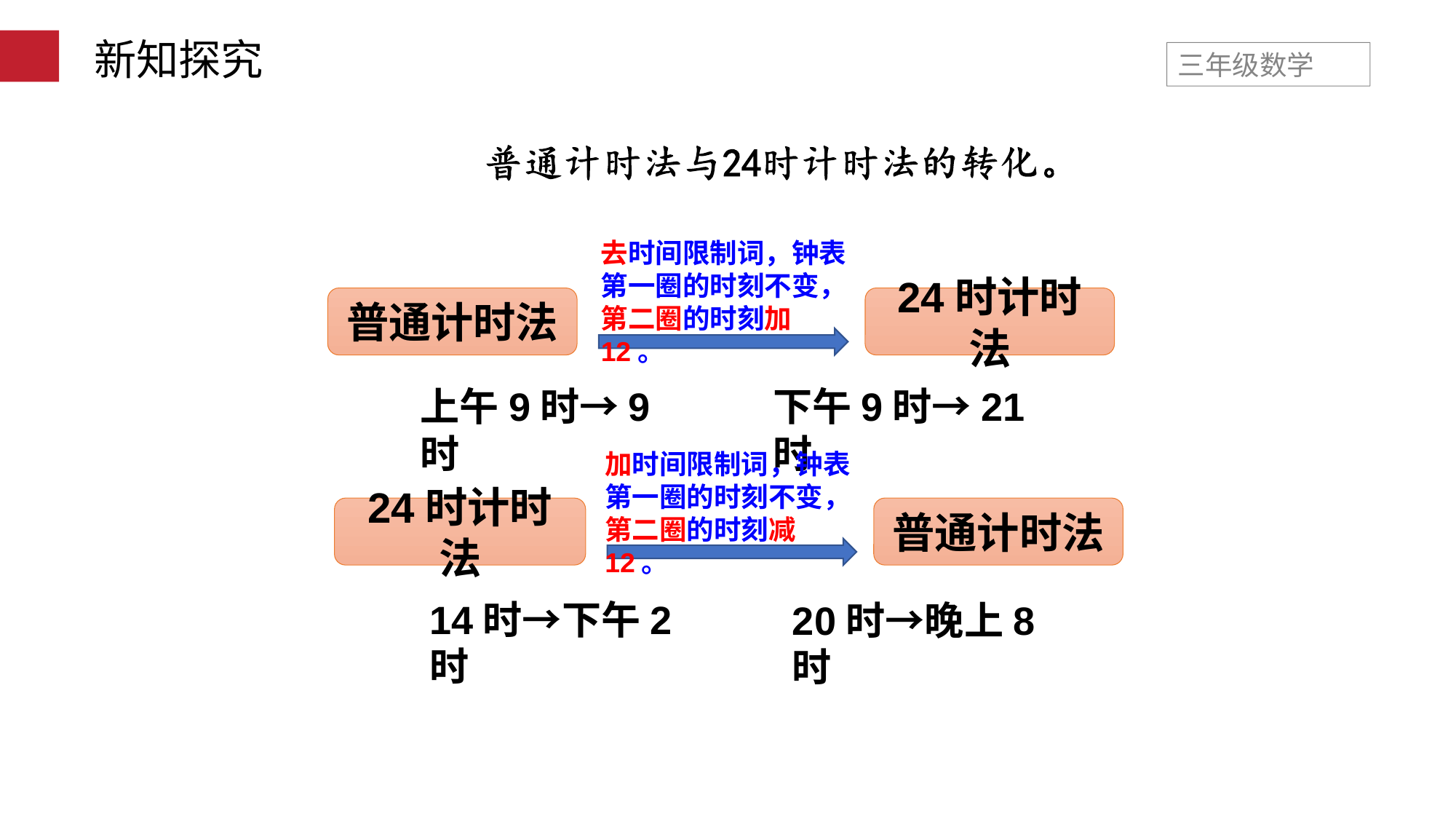

新知探究

去时间限制词，钟表第一圈的时刻不变，第二圈的时刻加12。
普通计时法
24时计时法

下午9时→21时
上午9时→9时
加时间限制词，钟表第一圈的时刻不变，第二圈的时刻减12。
24时计时法
普通计时法

14时→下午2时
20时→晚上8时